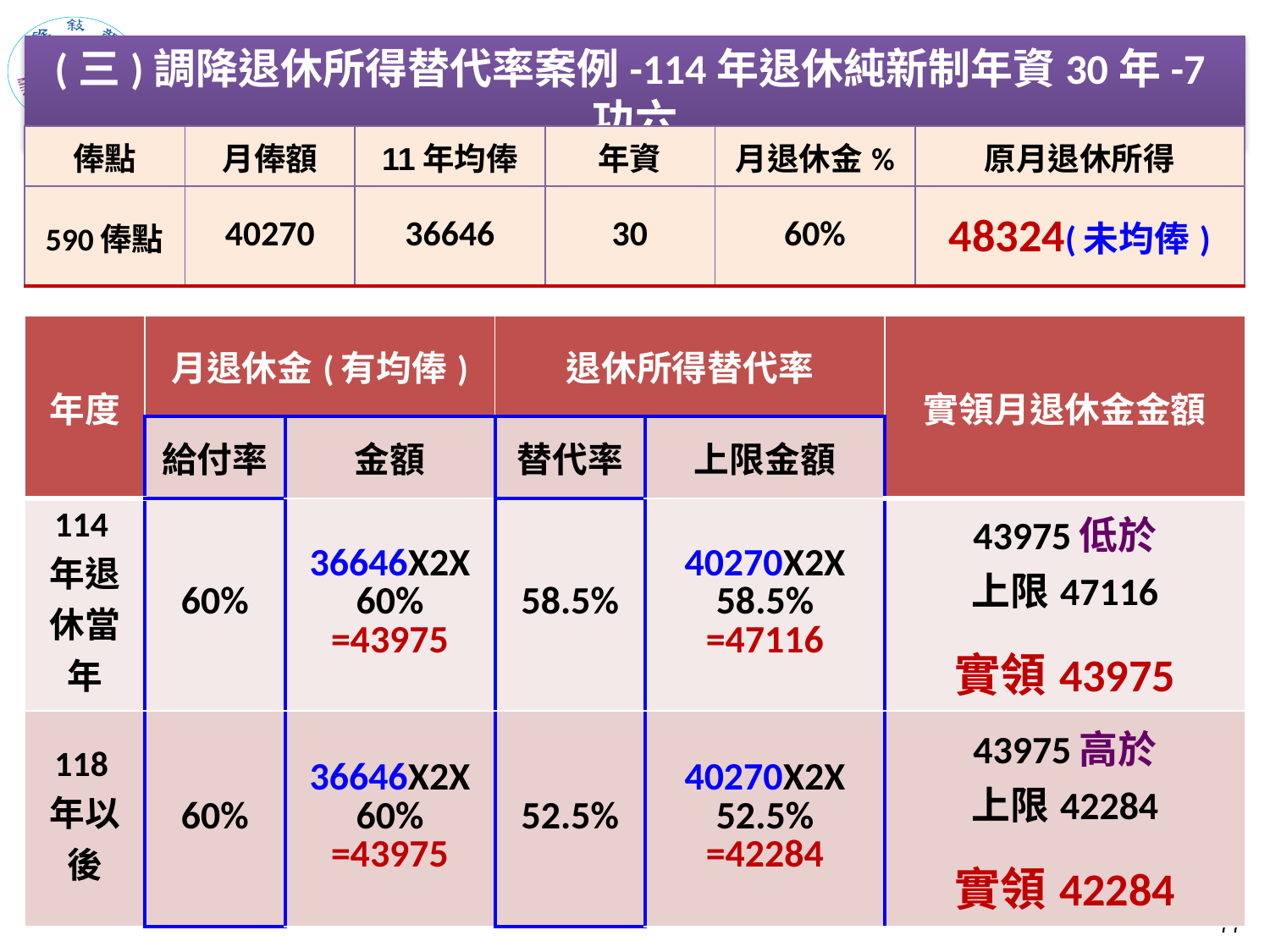

(三)調降退休所得替代率案例-114年退休純新制年資30年-7功六
| 俸點 | 月俸額 | 11年均俸 | 年資 | 月退休金% | 原月退休所得 |
| --- | --- | --- | --- | --- | --- |
| 590俸點 | 40270 | 36646 | 30 | 60% | 48324(未均俸) |
| 年度 | 月退休金(有均俸) |  | 退休所得替代率 |  | 實領月退休金金額 |
| --- | --- | --- | --- | --- | --- |
|  | 給付率 | 金額 | 替代率 | 上限金額 |  |
| 114年退休當年 | 60% | 36646X2X 60% =43975 | 58.5% | 40270X2X 58.5% =47116 | 43975低於 上限47116 實領43975 |
| 118年以後 | 60% | 36646X2X 60% =43975 | 52.5% | 40270X2X 52.5% =42284 | 43975高於 上限42284 實領42284 |
77